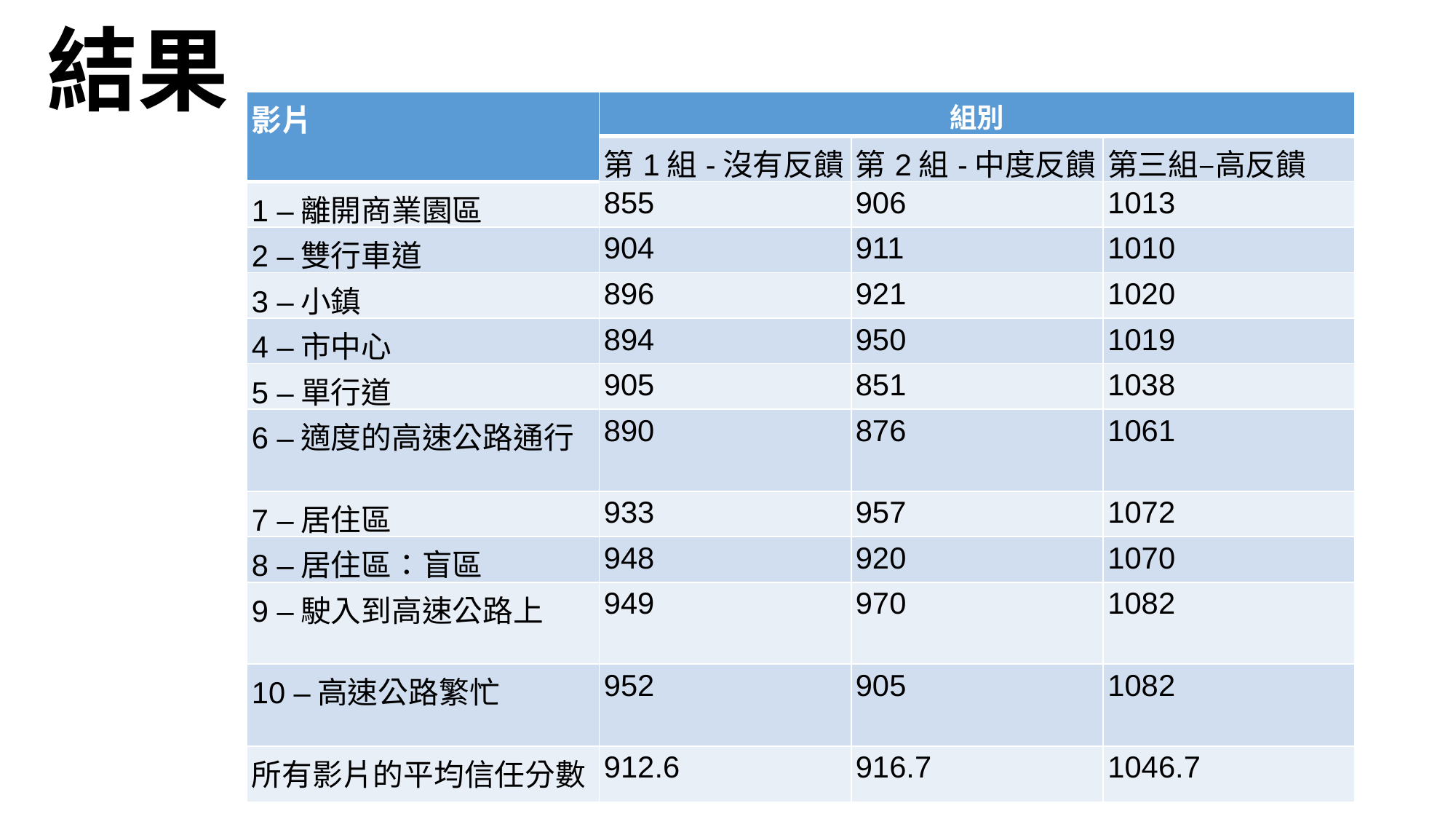

結果
| 影片 | 組別 |  |  |
| --- | --- | --- | --- |
|  | 第1組-沒有反饋 | 第2組-中度反饋 | 第三組–高反饋 |
| 1 –離開商業園區 | 855 | 906 | 1013 |
| 2 –雙行車道 | 904 | 911 | 1010 |
| 3 –小鎮 | 896 | 921 | 1020 |
| 4 –市中心 | 894 | 950 | 1019 |
| 5 –單行道 | 905 | 851 | 1038 |
| 6 –適度的高速公路通行 | 890 | 876 | 1061 |
| 7 –居住區 | 933 | 957 | 1072 |
| 8 –居住區：盲區 | 948 | 920 | 1070 |
| 9 –駛入到高速公路上 | 949 | 970 | 1082 |
| 10 –高速公路繁忙 | 952 | 905 | 1082 |
| 所有影片的平均信任分數 | 912.6 | 916.7 | 1046.7 |
15